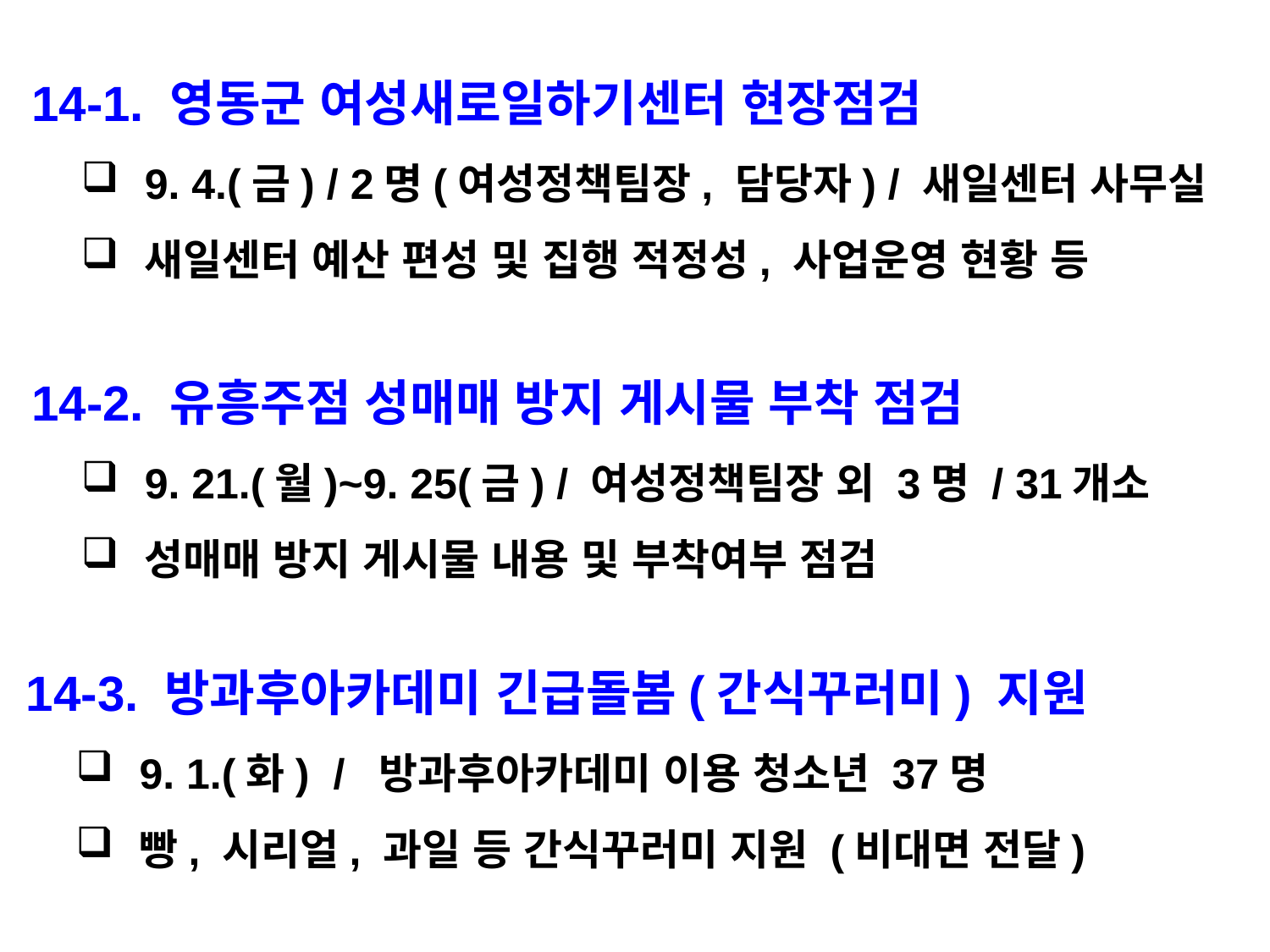

14-1. 영동군 여성새로일하기센터 현장점검
9. 4.(금) / 2명(여성정책팀장, 담당자) / 새일센터 사무실
새일센터 예산 편성 및 집행 적정성, 사업운영 현황 등

 14-2. 유흥주점 성매매 방지 게시물 부착 점검
9. 21.(월)~9. 25(금) / 여성정책팀장 외 3명 / 31개소
성매매 방지 게시물 내용 및 부착여부 점검

 14-3. 방과후아카데미 긴급돌봄(간식꾸러미) 지원
9. 1.(화)  /  방과후아카데미 이용 청소년 37명
빵, 시리얼, 과일 등 간식꾸러미 지원 (비대면 전달)